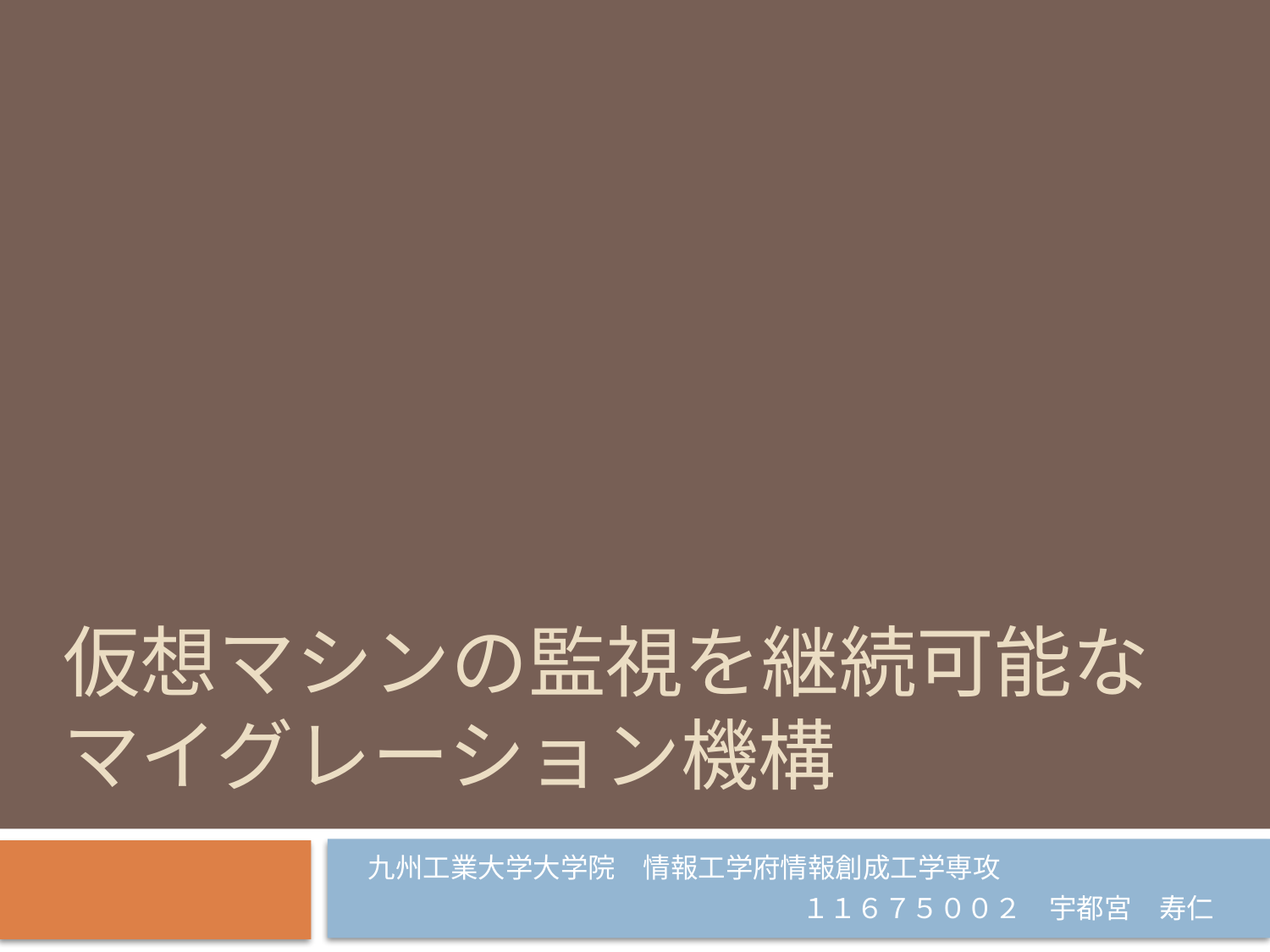

# 仮想マシンの監視を継続可能なマイグレーション機構
　九州工業大学大学院　情報工学府情報創成工学専攻
	　　　　　　　　　　　　　　１１６７５００２　宇都宮　寿仁